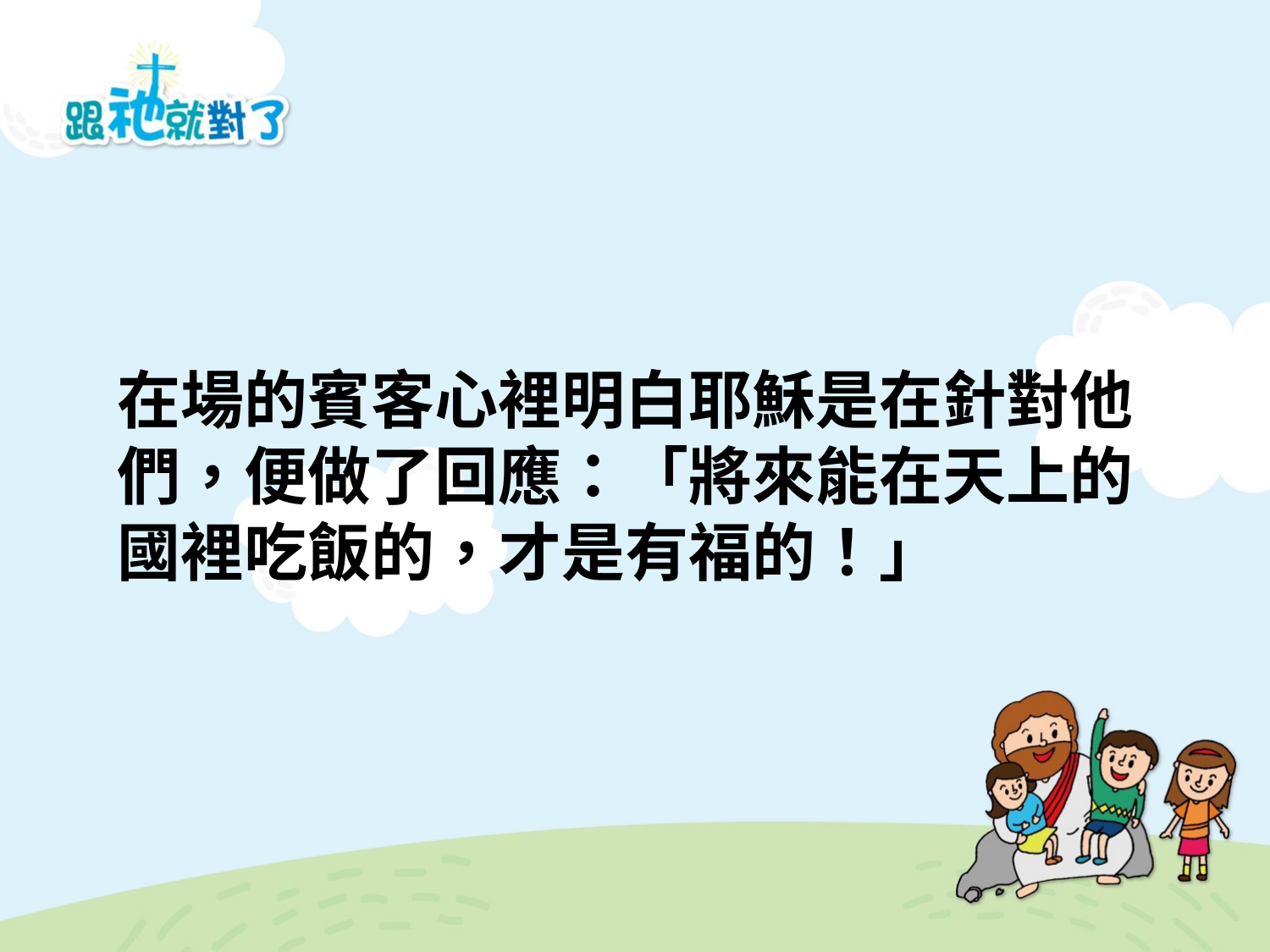

在場的賓客心裡明白耶穌是在針對他們，便做了回應：「將來能在天上的國裡吃飯的，才是有福的！」